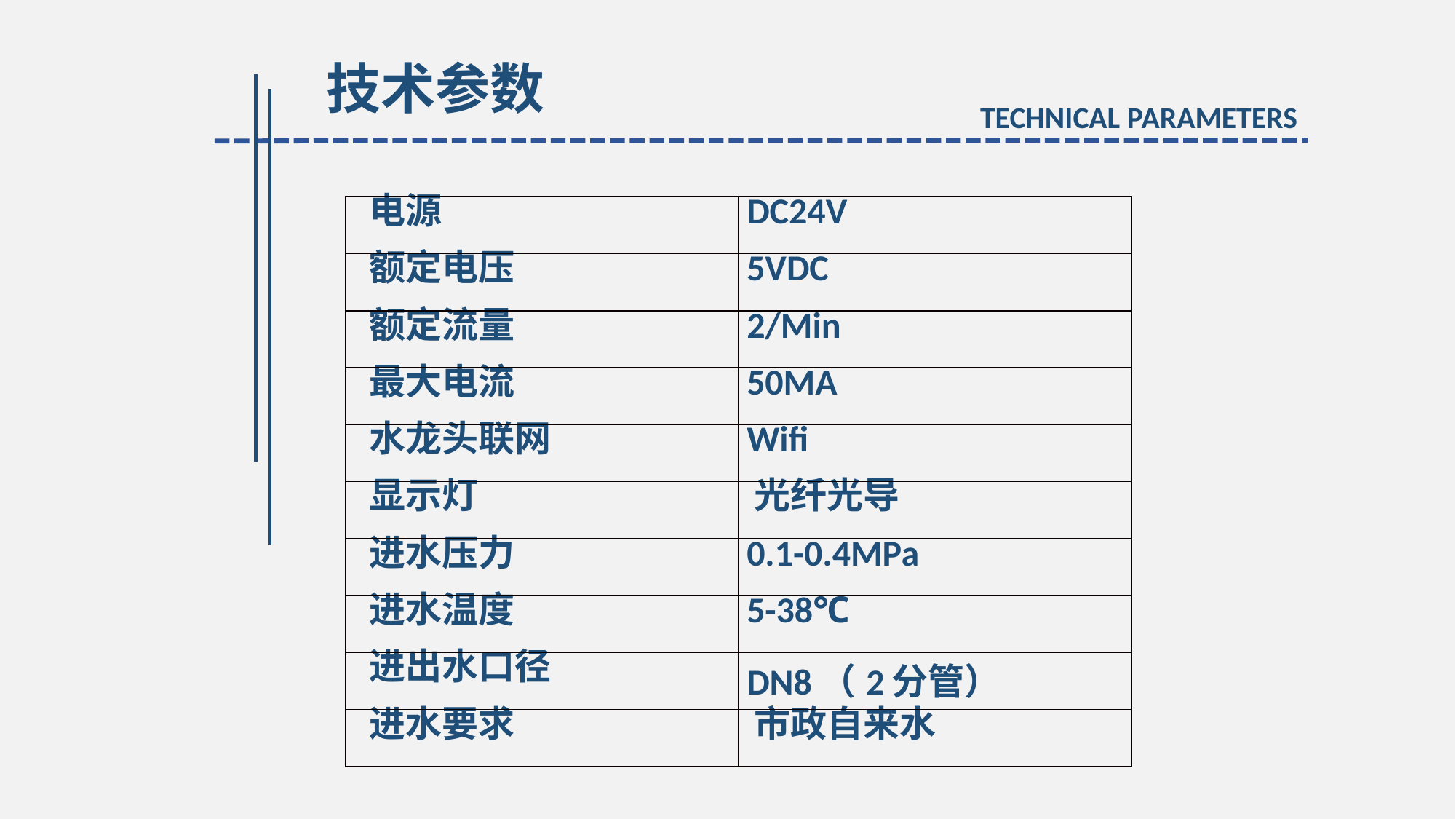

技术参数
TECHNICAL PARAMETERS
| 电源 | DC24V |
| --- | --- |
| 额定电压 | 5VDC |
| 额定流量 | 2/Min |
| 最大电流 | 50MA |
| 水龙头联网 | Wifi |
| 显示灯 | 光纤光导 |
| 进水压力 | 0.1-0.4MPa |
| 进水温度 | 5-38℃ |
| 进出水口径 | DN8（2分管） |
| 进水要求 | 市政自来水 |